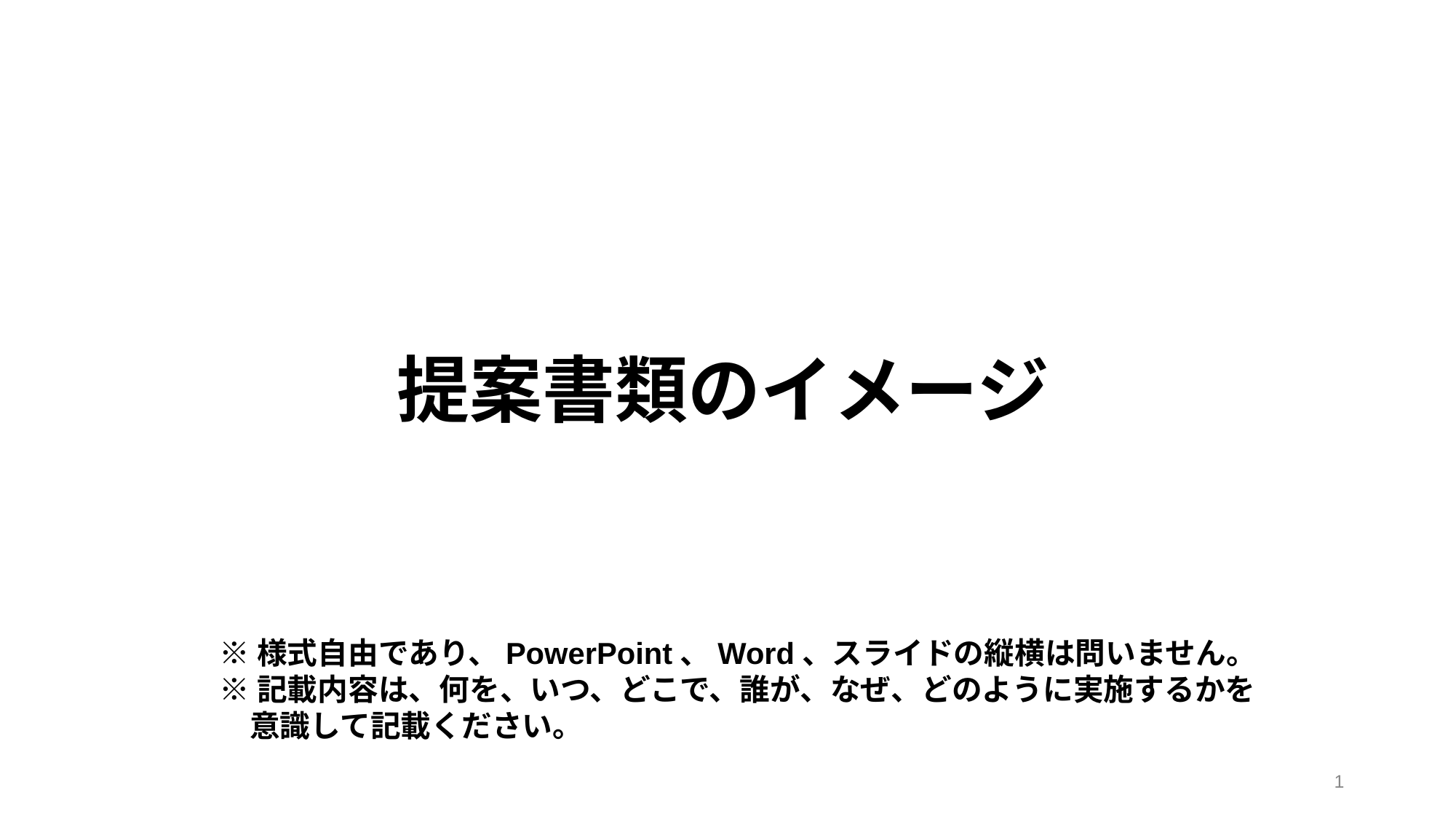

提案書類のイメージ
※様式自由であり、PowerPoint、Word、スライドの縦横は問いません。
※記載内容は、何を、いつ、どこで、誰が、なぜ、どのように実施するかを
　意識して記載ください。
1